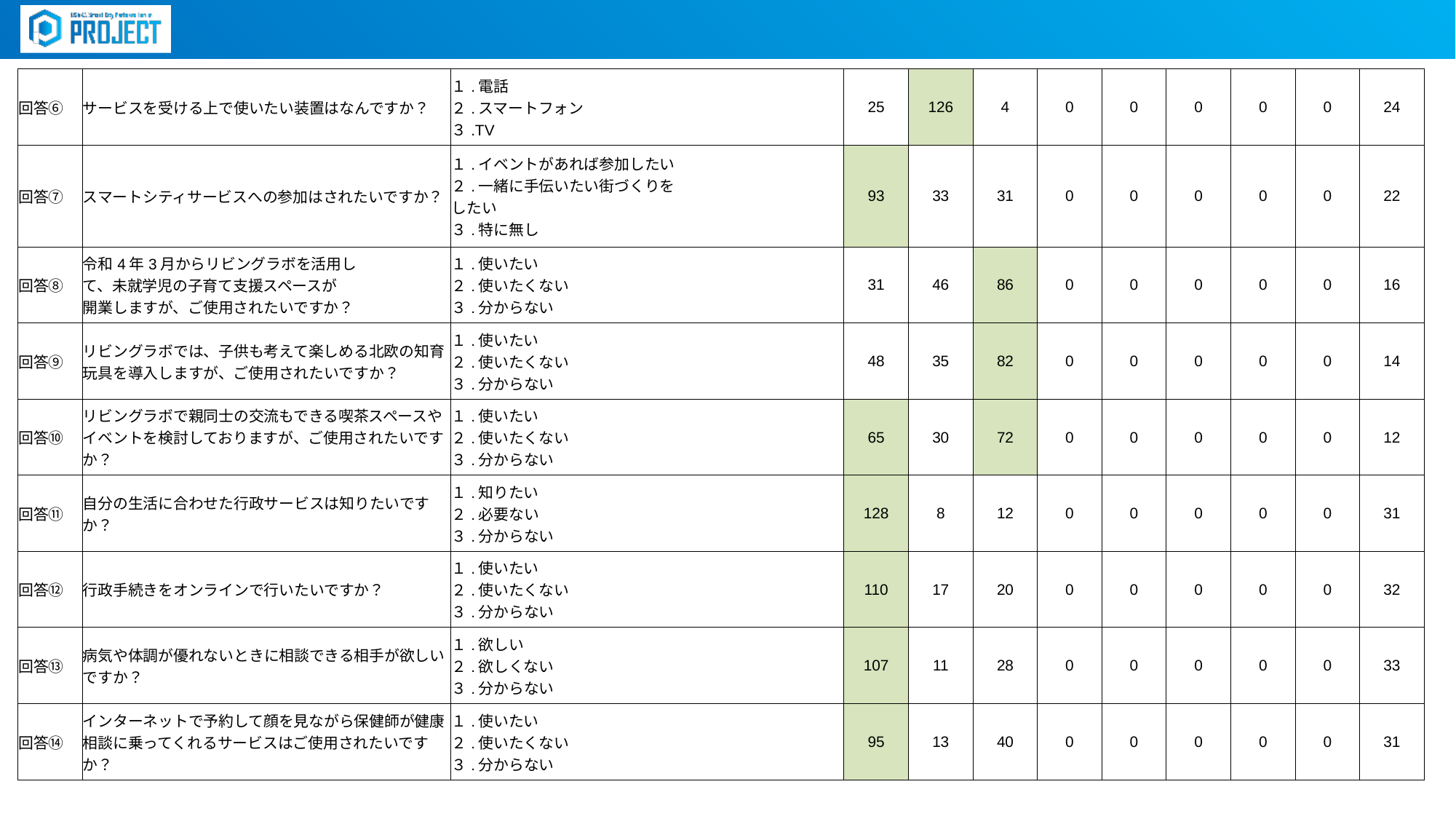

| 回答⑥ | サービスを受ける上で使いたい装置はなんですか？ | １.電話 ２.スマートフォン ３.TV | 25 | 126 | 4 | 0 | 0 | 0 | 0 | 0 | 24 |
| --- | --- | --- | --- | --- | --- | --- | --- | --- | --- | --- | --- |
| 回答⑦ | スマートシティサービスへの参加はされたいですか？ | １.イベントがあれば参加したい ２.一緒に手伝いたい街づくりを したい ３.特に無し | 93 | 33 | 31 | 0 | 0 | 0 | 0 | 0 | 22 |
| 回答⑧ | 令和4年3月からリビングラボを活用し て、未就学児の子育て支援スペースが 開業しますが、ご使用されたいですか？ | １.使いたい ２.使いたくない ３.分からない | 31 | 46 | 86 | 0 | 0 | 0 | 0 | 0 | 16 |
| 回答⑨ | リビングラボでは、子供も考えて楽しめる北欧の知育玩具を導入しますが、ご使用されたいですか？ | １.使いたい ２.使いたくない ３.分からない | 48 | 35 | 82 | 0 | 0 | 0 | 0 | 0 | 14 |
| 回答⑩ | リビングラボで親同士の交流もできる喫茶スペースやイベントを検討しておりますが、ご使用されたいですか？ | １.使いたい ２.使いたくない ３.分からない | 65 | 30 | 72 | 0 | 0 | 0 | 0 | 0 | 12 |
| 回答⑪ | 自分の生活に合わせた行政サービスは知りたいですか？ | １.知りたい ２.必要ない ３.分からない | 128 | 8 | 12 | 0 | 0 | 0 | 0 | 0 | 31 |
| 回答⑫ | 行政手続きをオンラインで行いたいですか？ | １.使いたい ２.使いたくない ３.分からない | 110 | 17 | 20 | 0 | 0 | 0 | 0 | 0 | 32 |
| 回答⑬ | 病気や体調が優れないときに相談できる相手が欲しいですか？ | １.欲しい ２.欲しくない ３.分からない | 107 | 11 | 28 | 0 | 0 | 0 | 0 | 0 | 33 |
| 回答⑭ | インターネットで予約して顔を見ながら保健師が健康相談に乗ってくれるサービスはご使用されたいですか？ | １.使いたい ２.使いたくない ３.分からない | 95 | 13 | 40 | 0 | 0 | 0 | 0 | 0 | 31 |